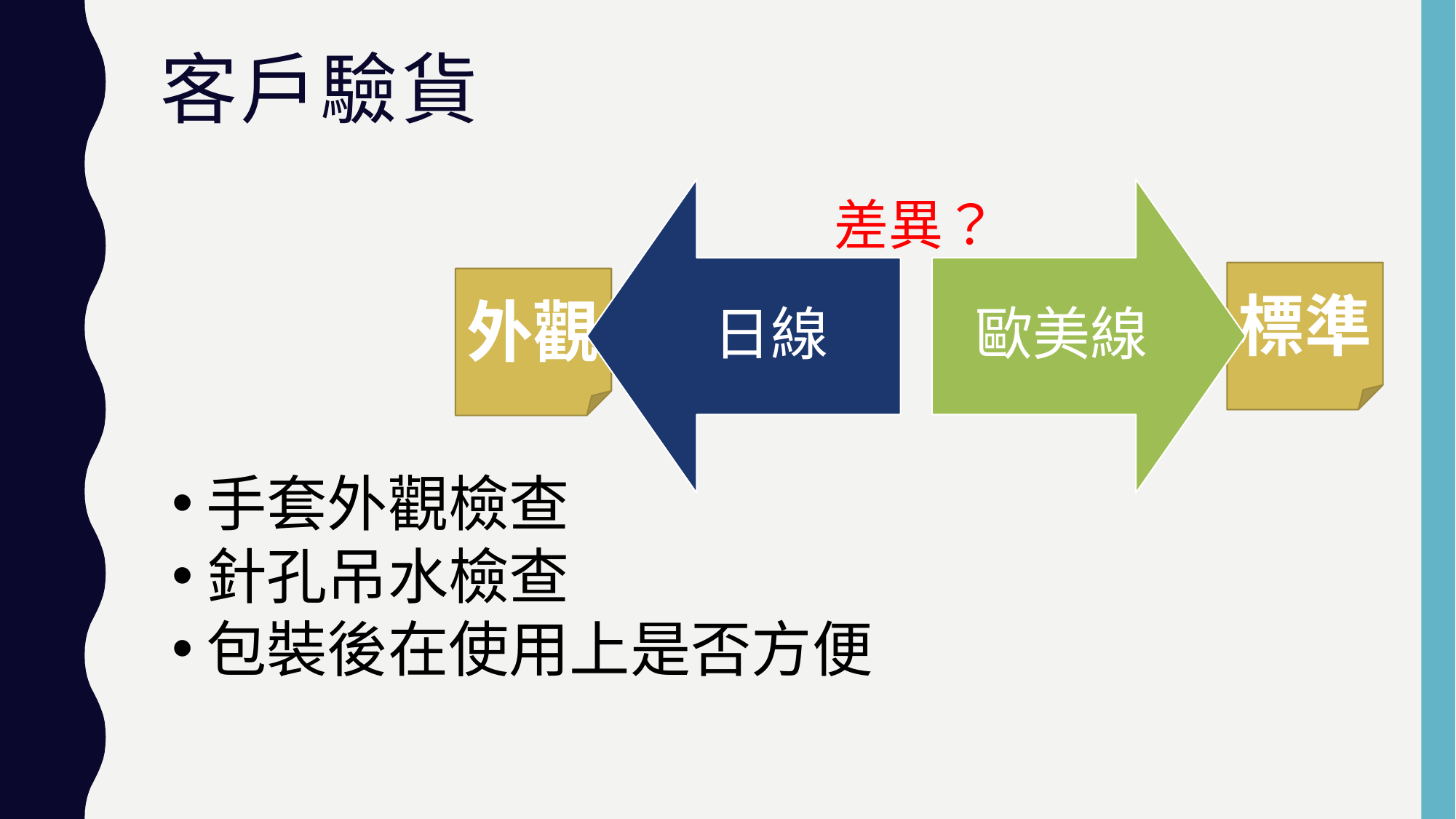

# 客戶驗貨
日線
歐美線
差異？
標準
外觀
手套外觀檢查
針孔吊水檢查
包裝後在使用上是否方便